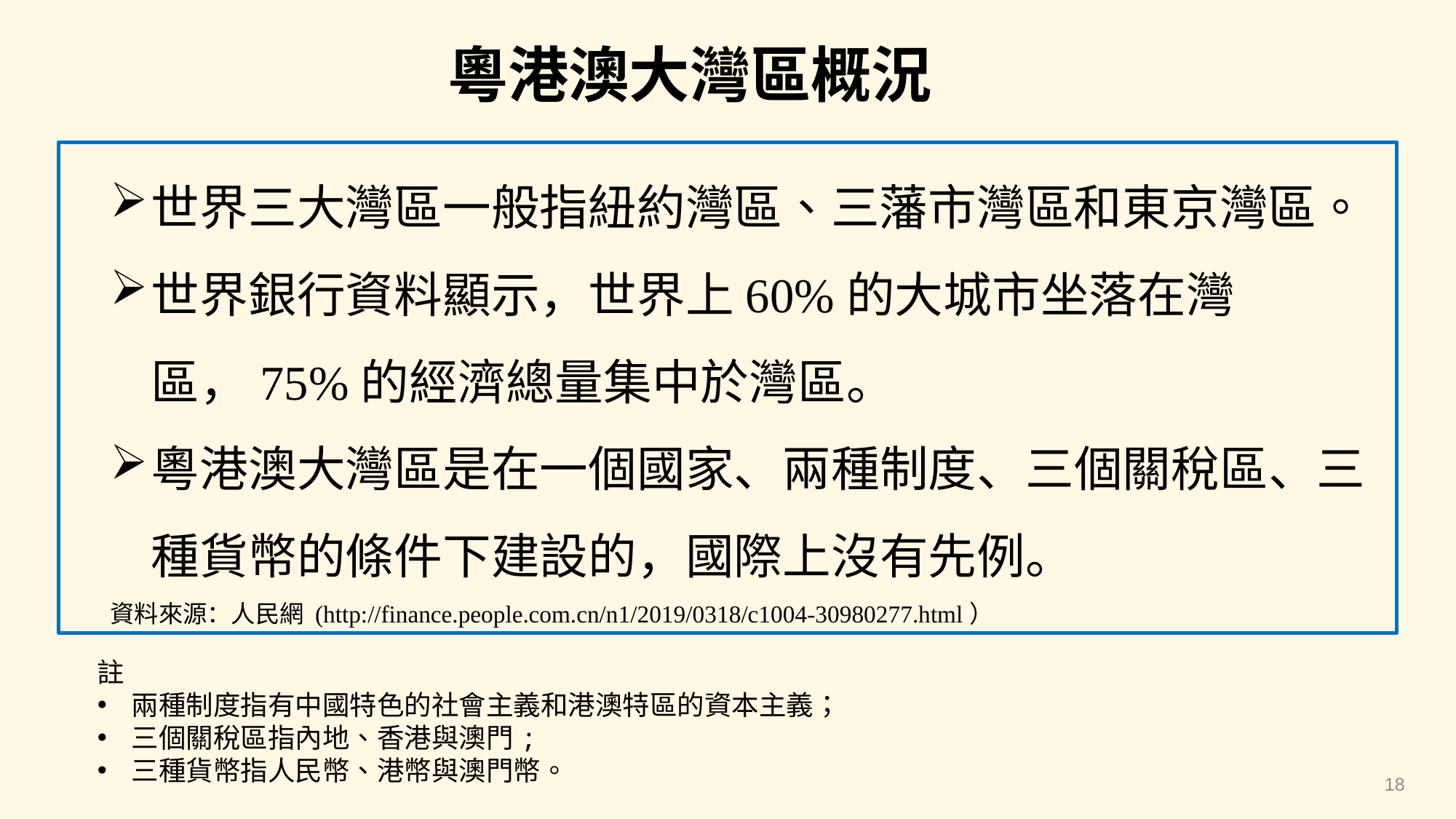

粵港澳大灣區概況
世界三大灣區一般指紐約灣區、三藩市灣區和東京灣區。
世界銀行資料顯示，世界上60%的大城市坐落在灣區，75%的經濟總量集中於灣區。
粵港澳大灣區是在一個國家、兩種制度、三個關稅區、三種貨幣的條件下建設的，國際上沒有先例。
資料來源：人民網 (http://finance.people.com.cn/n1/2019/0318/c1004-30980277.html）
註
兩種制度指有中國特色的社會主義和港澳特區的資本主義；
三個關稅區指內地、香港與澳門;
三種貨幣指人民幣、港幣與澳門幣。